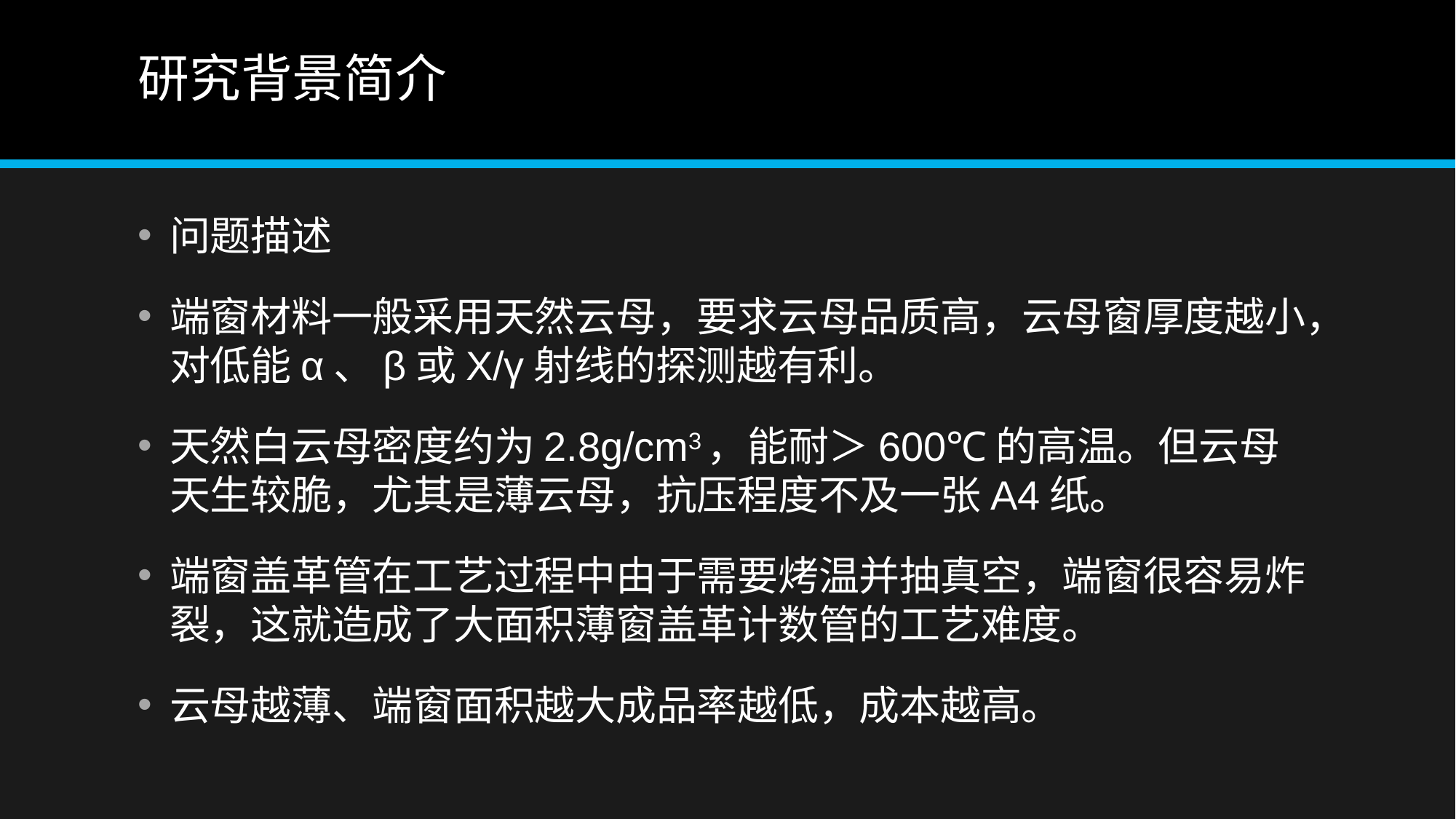

# 研究背景简介
问题描述
端窗材料一般采用天然云母，要求云母品质高，云母窗厚度越小，对低能α、β或X/γ射线的探测越有利。
天然白云母密度约为2.8g/cm3，能耐＞600℃的高温。但云母天生较脆，尤其是薄云母，抗压程度不及一张A4纸。
端窗盖革管在工艺过程中由于需要烤温并抽真空，端窗很容易炸裂，这就造成了大面积薄窗盖革计数管的工艺难度。
云母越薄、端窗面积越大成品率越低，成本越高。